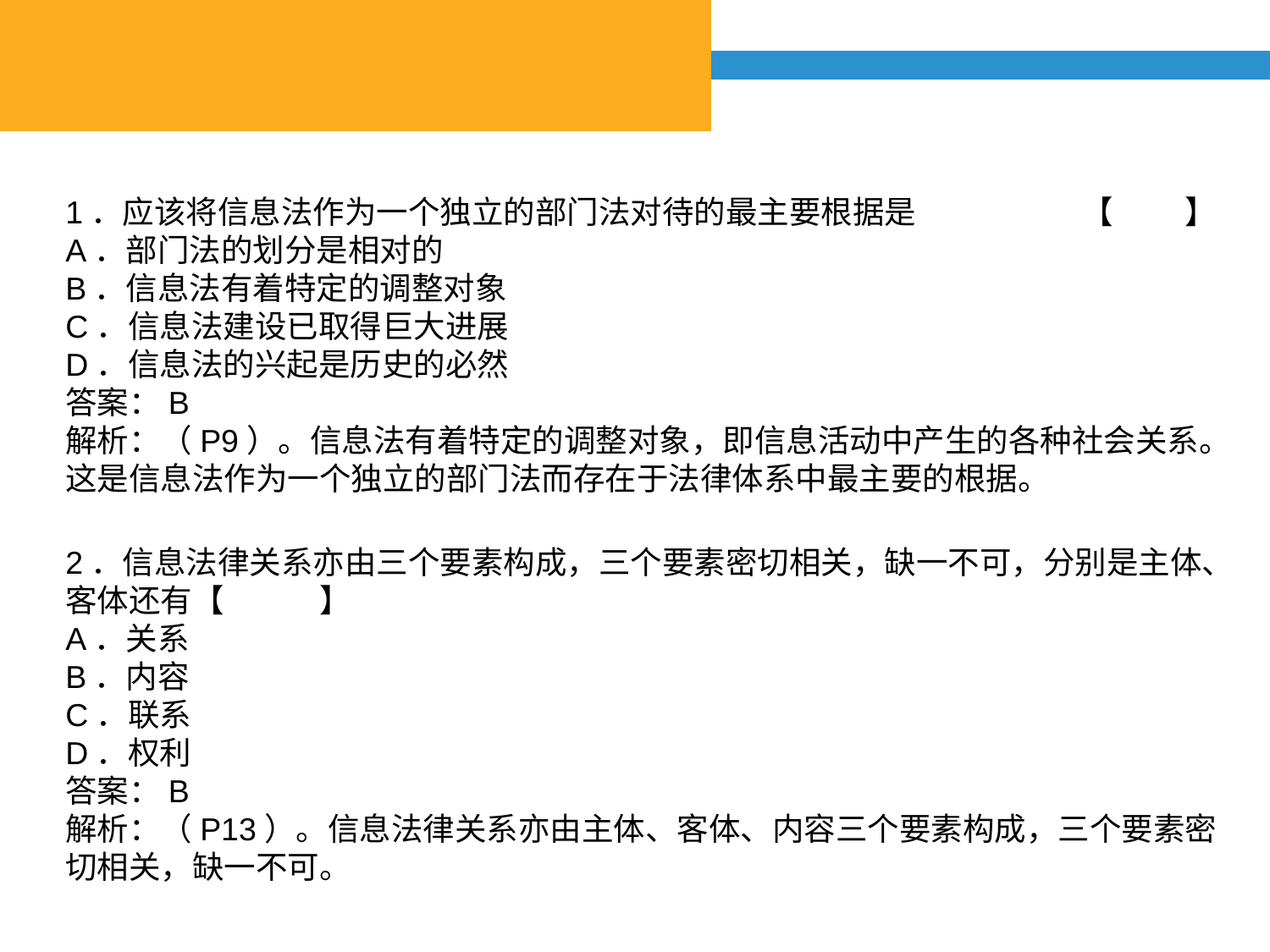

#
1．应该将信息法作为一个独立的部门法对待的最主要根据是		【          】
A．部门法的划分是相对的
B．信息法有着特定的调整对象
C．信息法建设已取得巨大进展
D．信息法的兴起是历史的必然
答案：B
解析：（P9）。信息法有着特定的调整对象，即信息活动中产生的各种社会关系。这是信息法作为一个独立的部门法而存在于法律体系中最主要的根据。
2．信息法律关系亦由三个要素构成，三个要素密切相关，缺一不可，分别是主体、客体还有【	】
A．关系
B．内容
C．联系
D．权利
答案：B
解析：（P13）。信息法律关系亦由主体、客体、内容三个要素构成，三个要素密切相关，缺一不可。